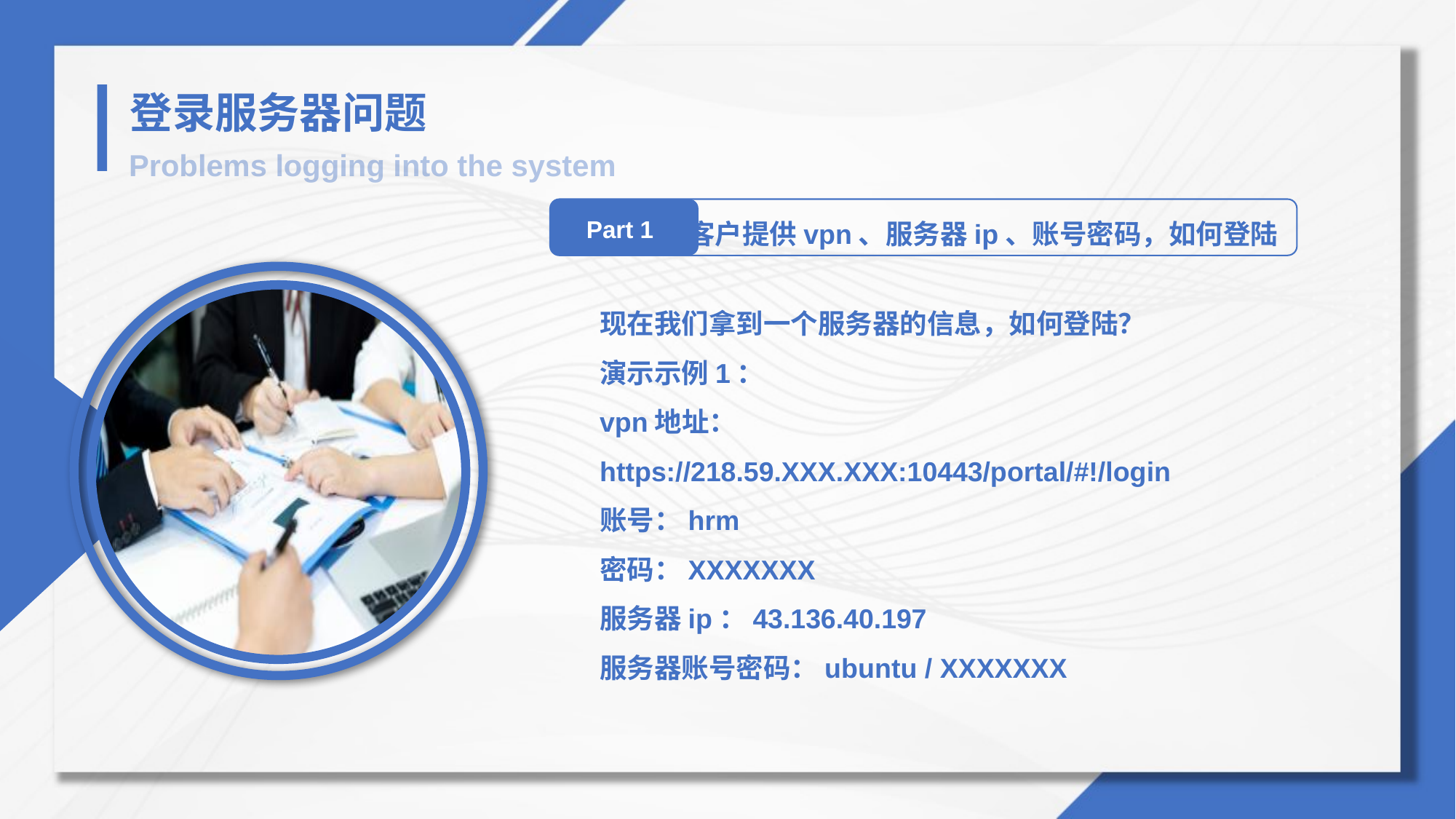

登录服务器问题

Problems logging into the system

客户提供vpn、服务器ip、账号密码，如何登陆
Part 1

现在我们拿到一个服务器的信息，如何登陆？
演示示例1：
vpn地址：
https://218.59.XXX.XXX:10443/portal/#!/login
账号：hrm
密码：XXXXXXX
服务器ip：43.136.40.197
服务器账号密码：ubuntu / XXXXXXX